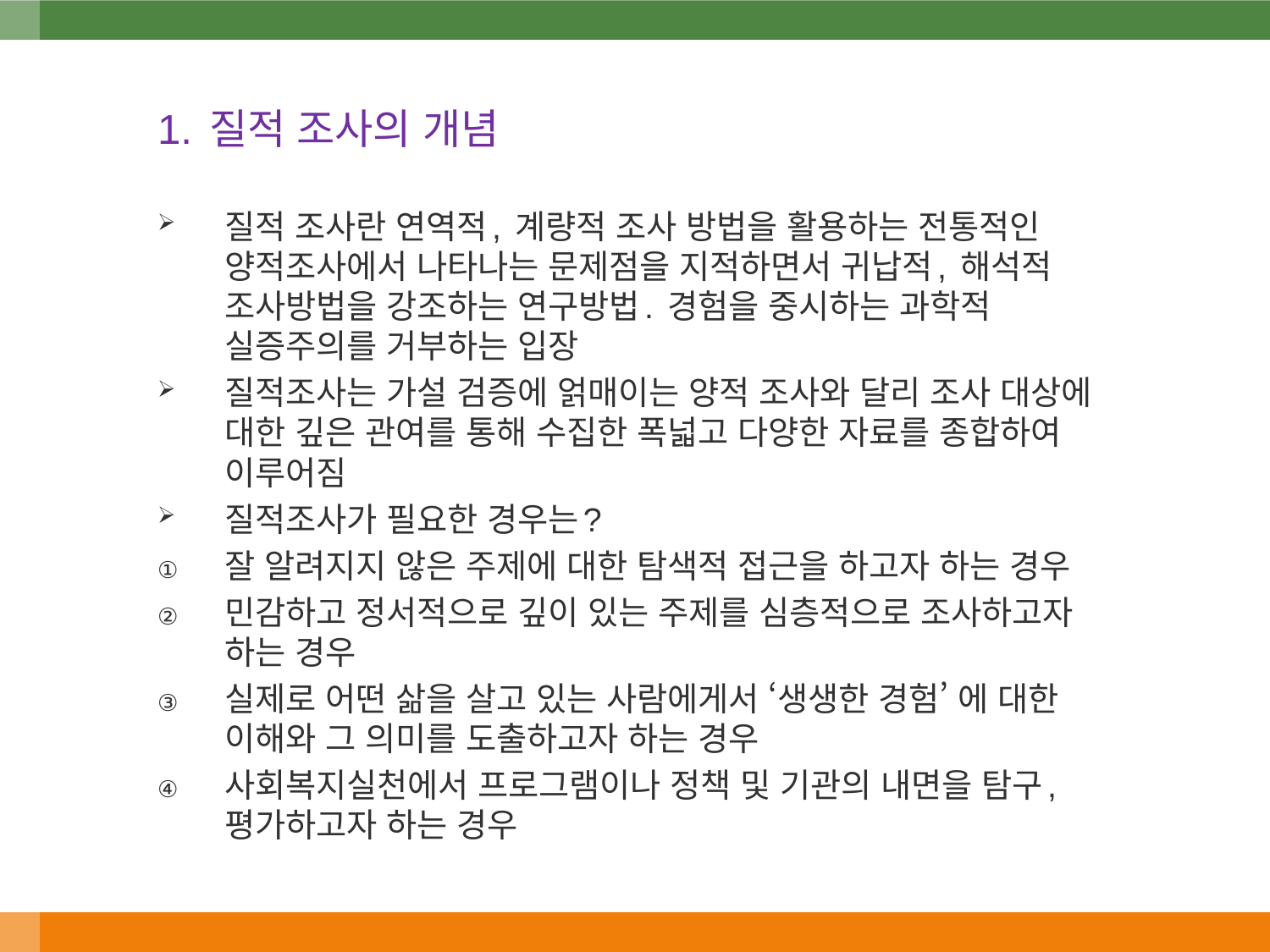

1. 질적 조사의 개념

질적 조사란 연역적, 계량적 조사 방법을 활용하는 전통적인 양적조사에서 나타나는 문제점을 지적하면서 귀납적, 해석적 조사방법을 강조하는 연구방법. 경험을 중시하는 과학적 실증주의를 거부하는 입장
질적조사는 가설 검증에 얽매이는 양적 조사와 달리 조사 대상에 대한 깊은 관여를 통해 수집한 폭넓고 다양한 자료를 종합하여 이루어짐
질적조사가 필요한 경우는?
잘 알려지지 않은 주제에 대한 탐색적 접근을 하고자 하는 경우
민감하고 정서적으로 깊이 있는 주제를 심층적으로 조사하고자 하는 경우
실제로 어떤 삶을 살고 있는 사람에게서 ‘생생한 경험’ 에 대한 이해와 그 의미를 도출하고자 하는 경우
사회복지실천에서 프로그램이나 정책 및 기관의 내면을 탐구,평가하고자 하는 경우